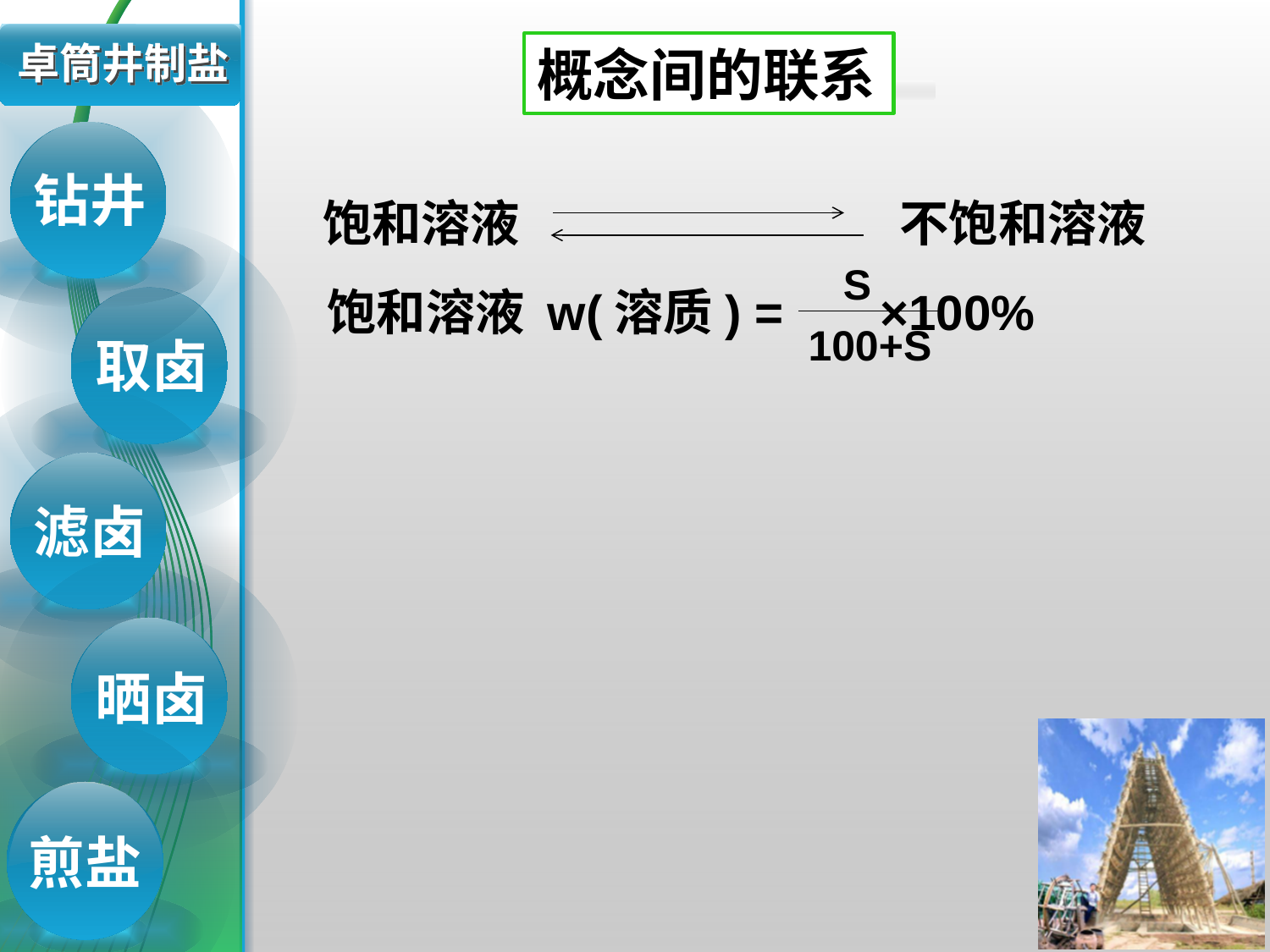

# 卓筒井制盐
概念间的联系

钻井
饱和溶液
不饱和溶液

S
饱和溶液 w(溶质) =       ×100%
100+S
取卤

滤卤

晒卤

Section header
煎盐